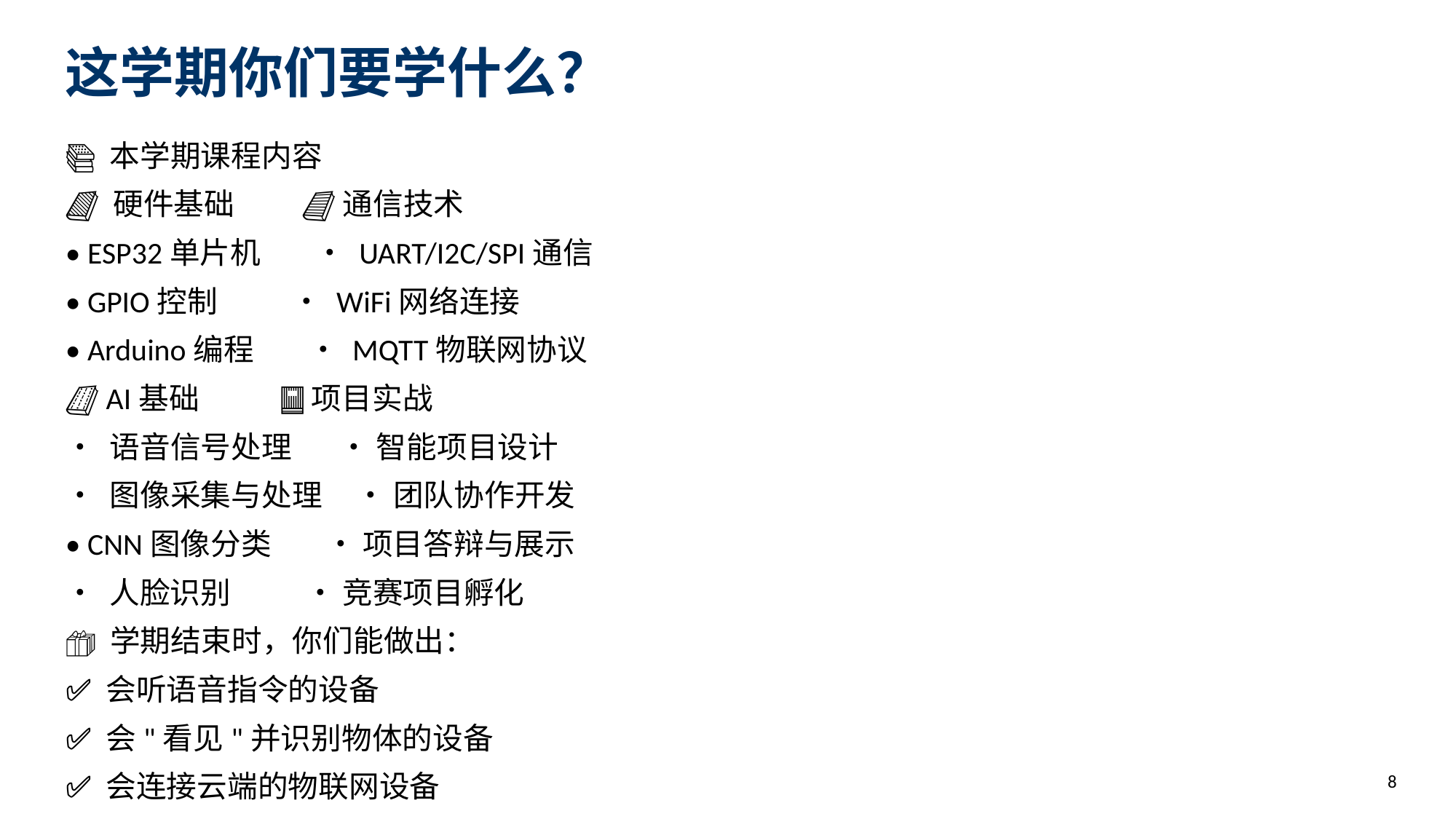

这学期你们要学什么？
📚 本学期课程内容
📗 硬件基础          📘 通信技术
• ESP32单片机        • UART/I2C/SPI通信
• GPIO控制           • WiFi网络连接
• Arduino编程        • MQTT物联网协议
📙 AI基础            📕 项目实战
• 语音信号处理       • 智能项目设计
• 图像采集与处理     • 团队协作开发
• CNN图像分类        • 项目答辩与展示
• 人脸识别           • 竞赛项目孵化
🎁 学期结束时，你们能做出：
✅ 会听语音指令的设备
✅ 会"看见"并识别物体的设备
✅ 会连接云端的物联网设备
✅ 一个完整的嵌入式AI项目
8